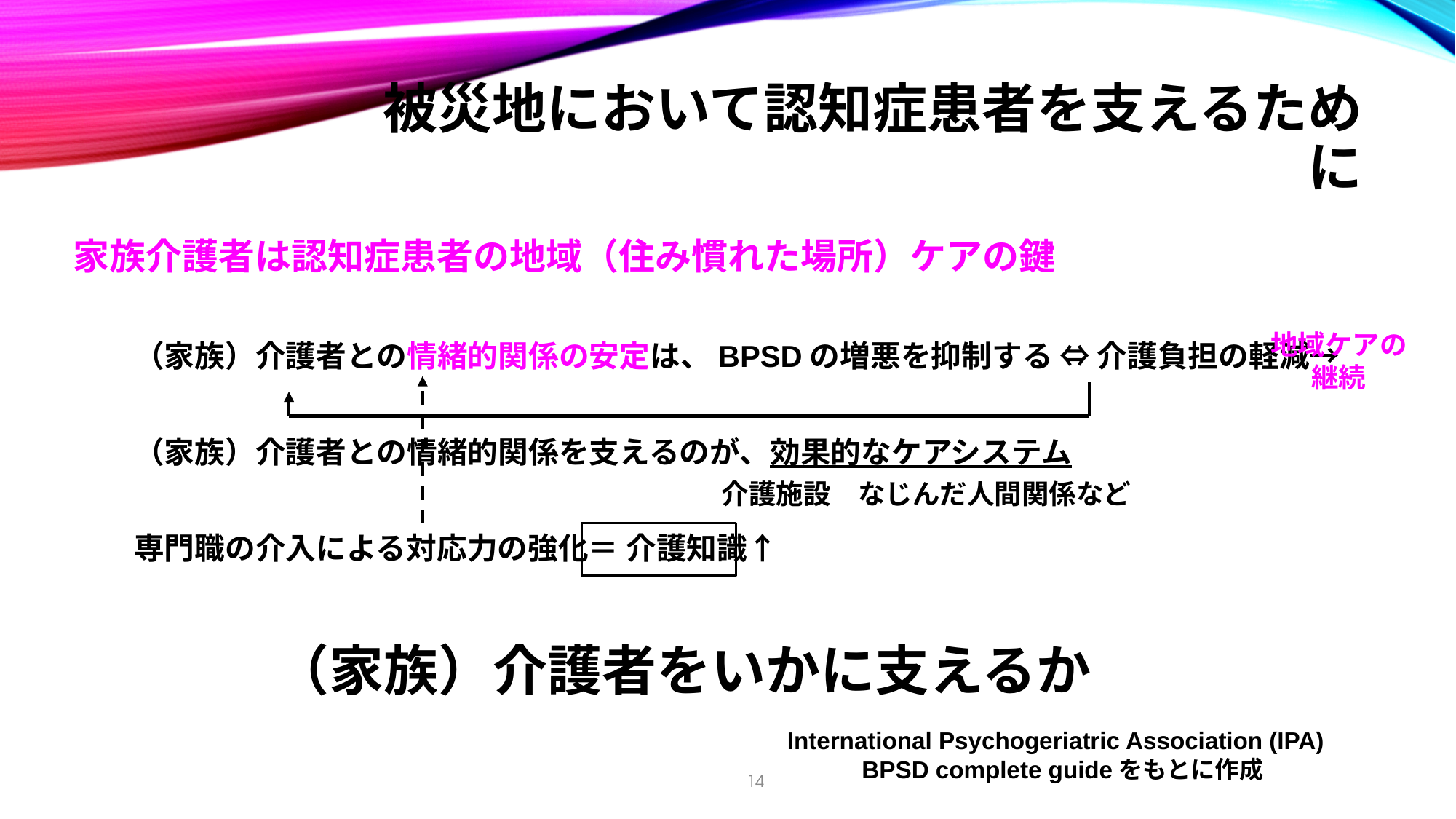

# 被災地において認知症患者を支えるために
家族介護者は認知症患者の地域（住み慣れた場所）ケアの鍵

　　（家族）介護者との情緒的関係の安定は、BPSDの増悪を抑制する ⇔ 介護負担の軽減→

　　（家族）介護者との情緒的関係を支えるのが、効果的なケアシステム

　　専門職の介入による対応力の強化＝ 介護知識↑

地域ケアの
継続
介護施設　なじんだ人間関係など

（家族）介護者をいかに支えるか
International Psychogeriatric Association (IPA)
 BPSD complete guideをもとに作成
14